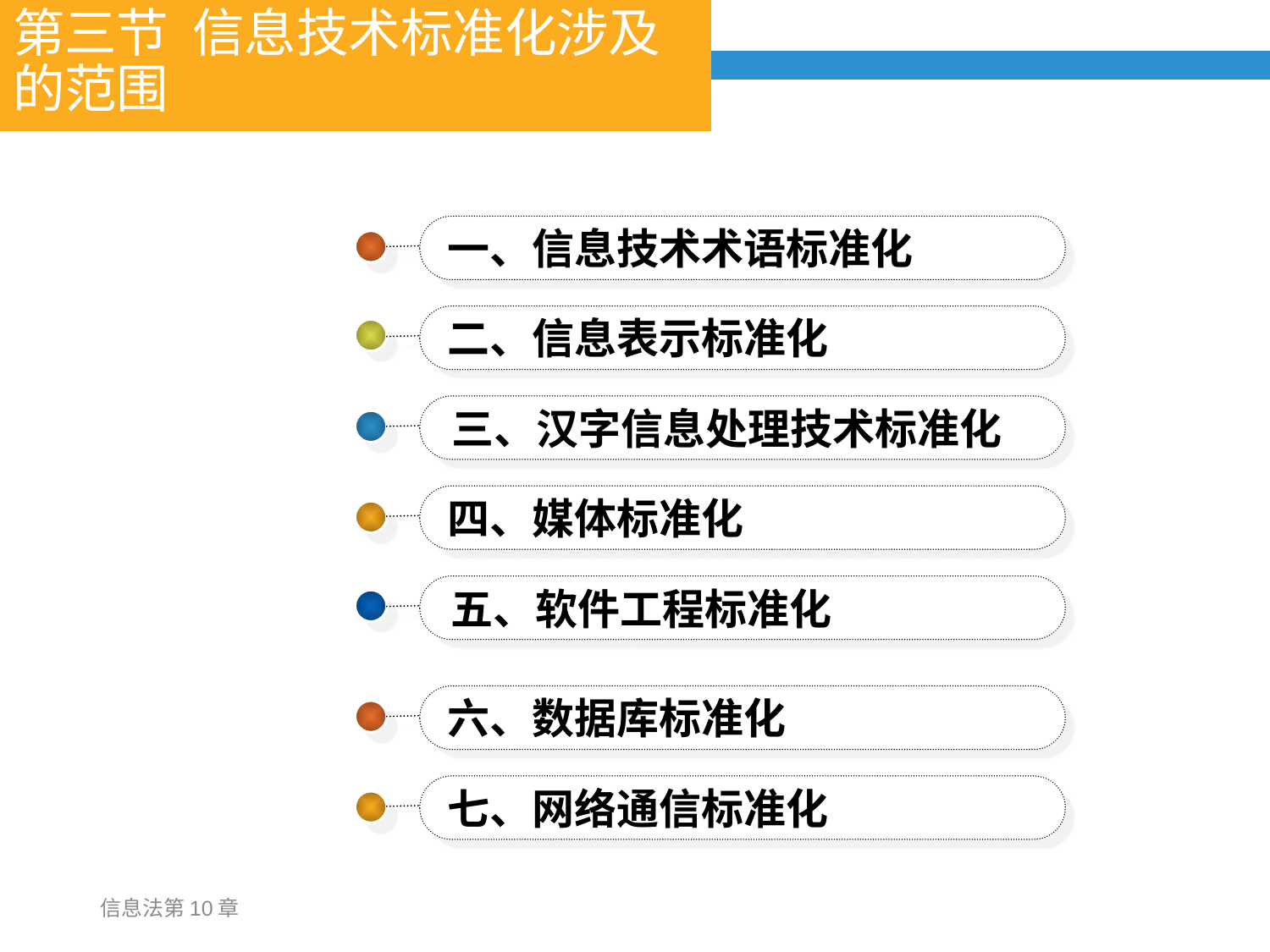

# 第三节  信息技术标准化涉及的范围

一、信息技术术语标准化

二、信息表示标准化

三、汉字信息处理技术标准化

四、媒体标准化

五、软件工程标准化

六、数据库标准化

七、网络通信标准化

信息法第10章